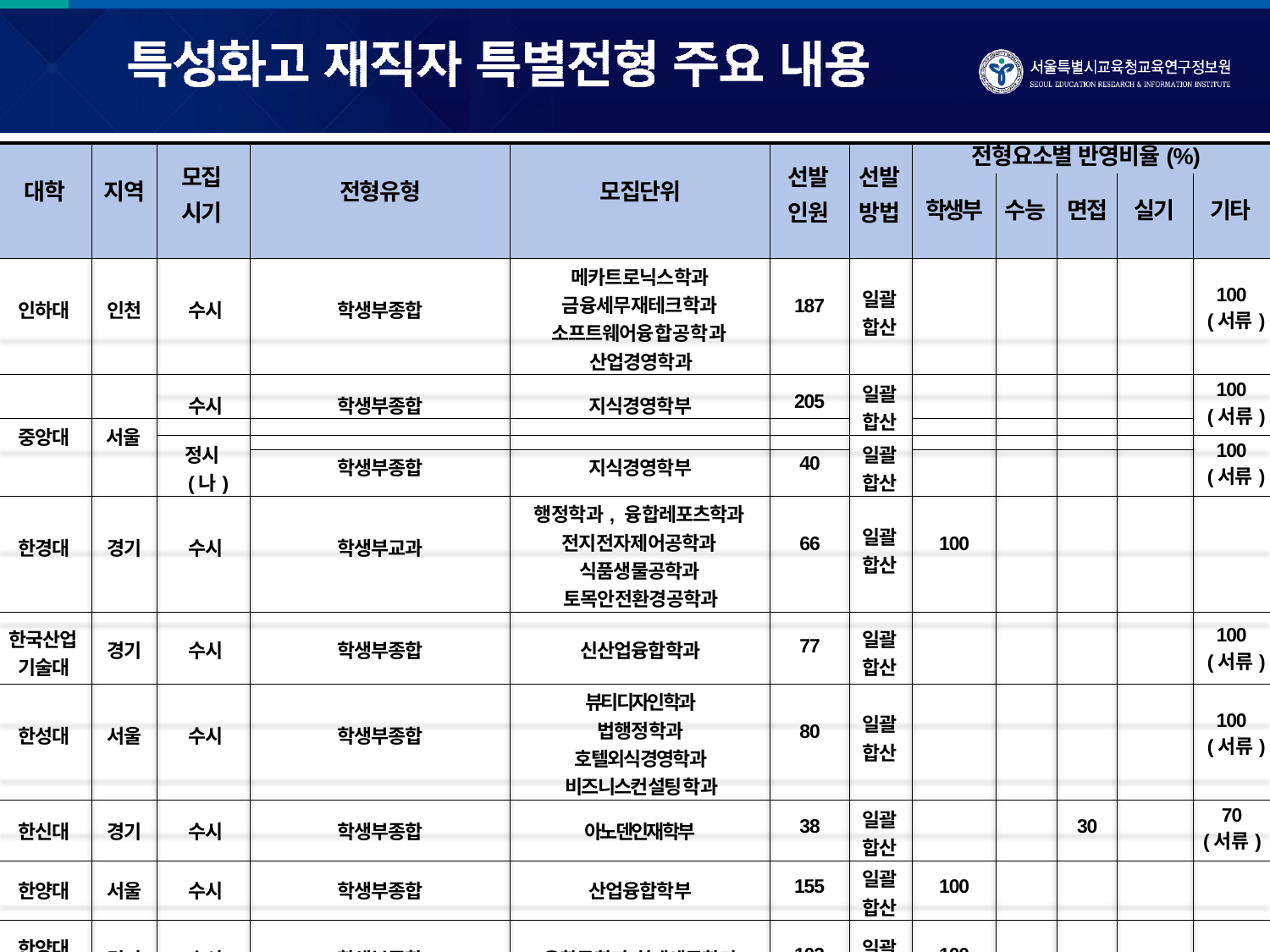

|  |  | 모집 시기 |  |  | 선발 인원 | 선발 방법 | 전형요소별 반영비율(%) |  |  |  |  |
| --- | --- | --- | --- | --- | --- | --- | --- | --- | --- | --- | --- |
| 대학 | 지역 |  | 전형유형 | 모집단위 |  |  | 학생부 | 수능 | 면접 | 실기 | 기타 |
| 인하대 | 인천 | 수시 | 학생부종합 | 메카트로닉스학과 금융세무재테크학과 소프트웨어융합공학과 산업경영학과 | 187 | 일괄 합산 |  |  |  |  | 100 (서류) |
|  |  | 수시 | 학생부종합 | 지식경영학부 | 205 | 일괄 합산 |  |  |  |  | 100 (서류) |
| 중앙대 | 서울 |  |  |  |  |  |  |  |  |  |  |
|  |  | 정시 (나) |  |  |  | 일괄 합산 |  |  |  |  | 100 (서류) |
|  |  |  | 학생부종합 | 지식경영학부 | 40 |  |  |  |  |  |  |
| 한경대 | 경기 | 수시 | 학생부교과 | 행정학과, 융합레포츠학과 전지전자제어공학과 식품생물공학과 토목안전환경공학과 | 66 | 일괄 합산 | 100 |  |  |  |  |
| 한국산업 기술대 | 경기 | 수시 | 학생부종합 | 신산업융합학과 | 77 | 일괄 합산 |  |  |  |  | 100 (서류) |
| 한성대 | 서울 | 수시 | 학생부종합 | 뷰티디자인학과 법행정학과 호텔외식경영학과 비즈니스컨설팅학과 | 80 | 일괄 합산 |  |  |  |  | 100 (서류) |
| 한신대 | 경기 | 수시 | 학생부종합 | 아노덴인재학부 | 38 | 일괄 합산 |  |  | 30 |  | 70 (서류) |
| 한양대 | 서울 | 수시 | 학생부종합 | 산업융합학부 | 155 | 일괄 합산 | 100 |  |  |  |  |
| 한양대 (ERICA) | 경기 | 수시 | 학생부종합 | 융합공학과 회계세무학과 | 103 | 일괄 합산 | 100 |  |  |  |  |
| 홍익대 | 서울 | 수시 | 학생부종합 | 디자인경영융합학부 | 133 | 일괄 합산 |  |  |  |  | 100 (서류) |